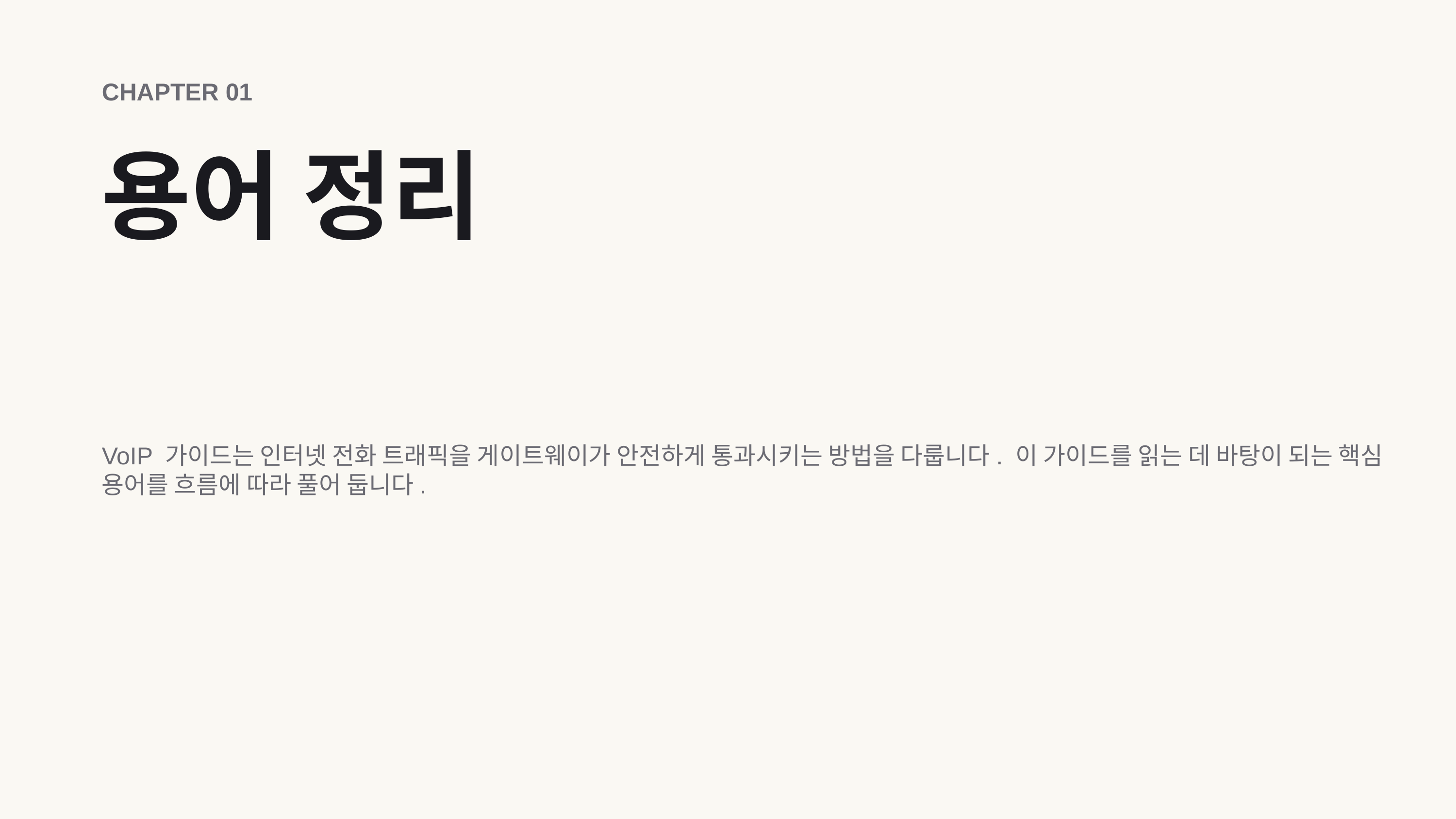

CHAPTER 01
용어 정리
VoIP 가이드는 인터넷 전화 트래픽을 게이트웨이가 안전하게 통과시키는 방법을 다룹니다. 이 가이드를 읽는 데 바탕이 되는 핵심 용어를 흐름에 따라 풀어 둡니다.